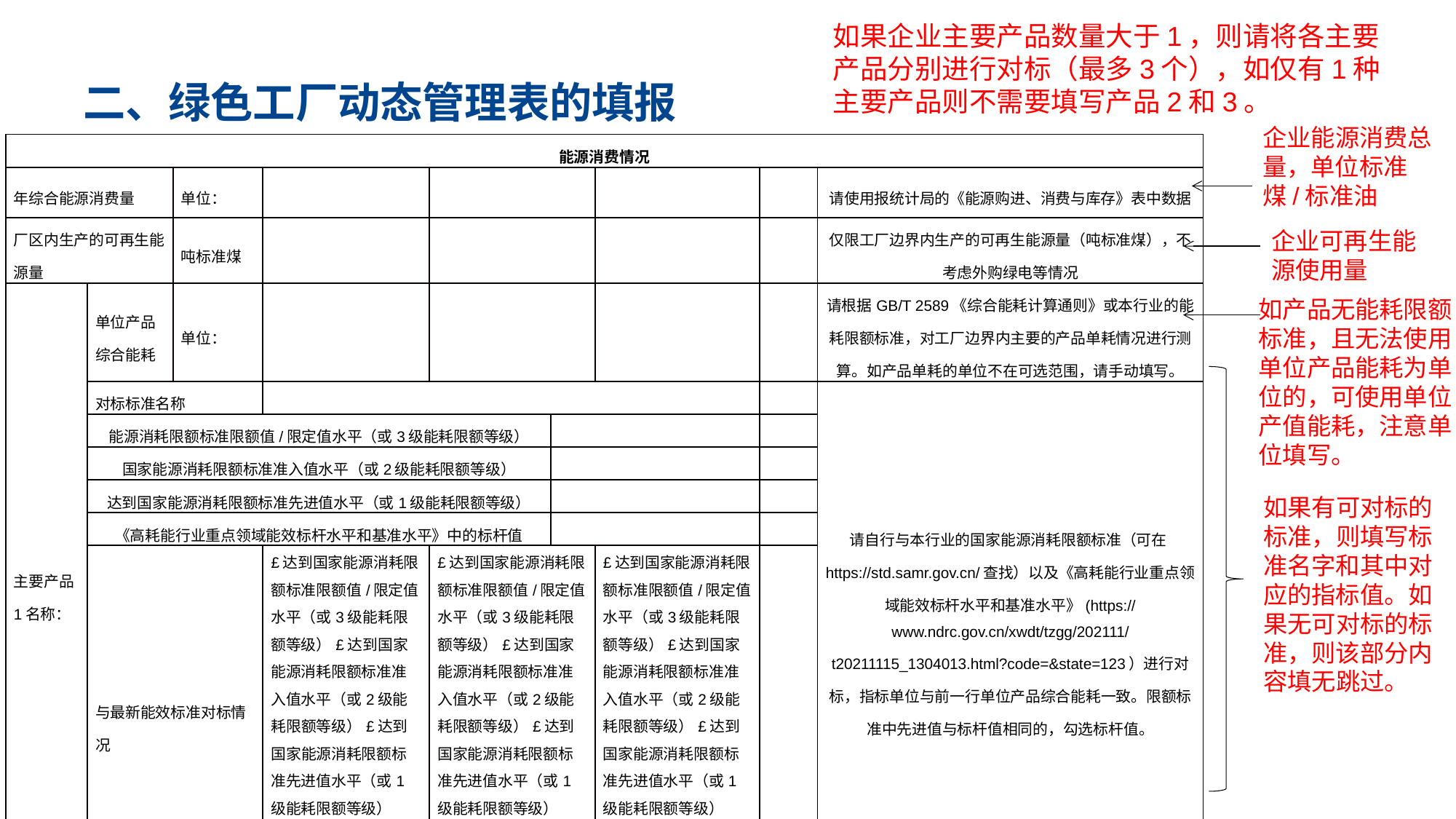

如果企业主要产品数量大于1，则请将各主要产品分别进行对标（最多3个），如仅有1种主要产品则不需要填写产品2和3。
# 二、绿色工厂动态管理表的填报
企业能源消费总量，单位标准煤/标准油
| 能源消费情况 |  |  |  |  |  |  |  |  |
| --- | --- | --- | --- | --- | --- | --- | --- | --- |
| 年综合能源消费量 |  | 单位： |  |  |  |  |  | 请使用报统计局的《能源购进、消费与库存》表中数据 |
| 厂区内生产的可再生能源量 |  | 吨标准煤 |  |  |  |  |  | 仅限工厂边界内生产的可再生能源量（吨标准煤），不考虑外购绿电等情况 |
| 主要产品1名称： | 单位产品综合能耗 | 单位： |  |  |  |  |  | 请根据GB/T 2589《综合能耗计算通则》或本行业的能耗限额标准，对工厂边界内主要的产品单耗情况进行测算。如产品单耗的单位不在可选范围，请手动填写。 |
|  | 对标标准名称 |  |  |  |  |  |  | 请自行与本行业的国家能源消耗限额标准（可在https://std.samr.gov.cn/查找）以及《高耗能行业重点领域能效标杆水平和基准水平》(https://www.ndrc.gov.cn/xwdt/tzgg/202111/t20211115\_1304013.html?code=&state=123）进行对标，指标单位与前一行单位产品综合能耗一致。限额标准中先进值与标杆值相同的，勾选标杆值。 |
|  | 能源消耗限额标准限额值/限定值水平（或3级能耗限额等级） |  |  |  |  |  |  |  |
|  | 国家能源消耗限额标准准入值水平（或2级能耗限额等级） |  |  |  |  |  |  |  |
|  | 达到国家能源消耗限额标准先进值水平（或1级能耗限额等级） |  |  |  |  |  |  |  |
|  | 《高耗能行业重点领域能效标杆水平和基准水平》中的标杆值 |  |  |  |  |  |  |  |
|  | 与最新能效标准对标情况 |  | £达到国家能源消耗限额标准限额值/限定值水平（或3级能耗限额等级）£达到国家能源消耗限额标准准入值水平（或2级能耗限额等级）£达到国家能源消耗限额标准先进值水平（或1级能耗限额等级）£达到国家高耗能行业重点领域能效标杆水平£无相关标准。 | £达到国家能源消耗限额标准限额值/限定值水平（或3级能耗限额等级）£达到国家能源消耗限额标准准入值水平（或2级能耗限额等级）£达到国家能源消耗限额标准先进值水平（或1级能耗限额等级）£达到国家高耗能行业重点领域能效标杆水平£无相关标准。 |  | £达到国家能源消耗限额标准限额值/限定值水平（或3级能耗限额等级）£达到国家能源消耗限额标准准入值水平（或2级能耗限额等级）£达到国家能源消耗限额标准先进值水平（或1级能耗限额等级）£达到国家高耗能行业重点领域能效标杆水平£无相关标准。 |  |  |
企业可再生能源使用量
如产品无能耗限额标准，且无法使用单位产品能耗为单位的，可使用单位产值能耗，注意单位填写。

如果有可对标的标准，则填写标准名字和其中对应的指标值。如果无可对标的标准，则该部分内容填无跳过。